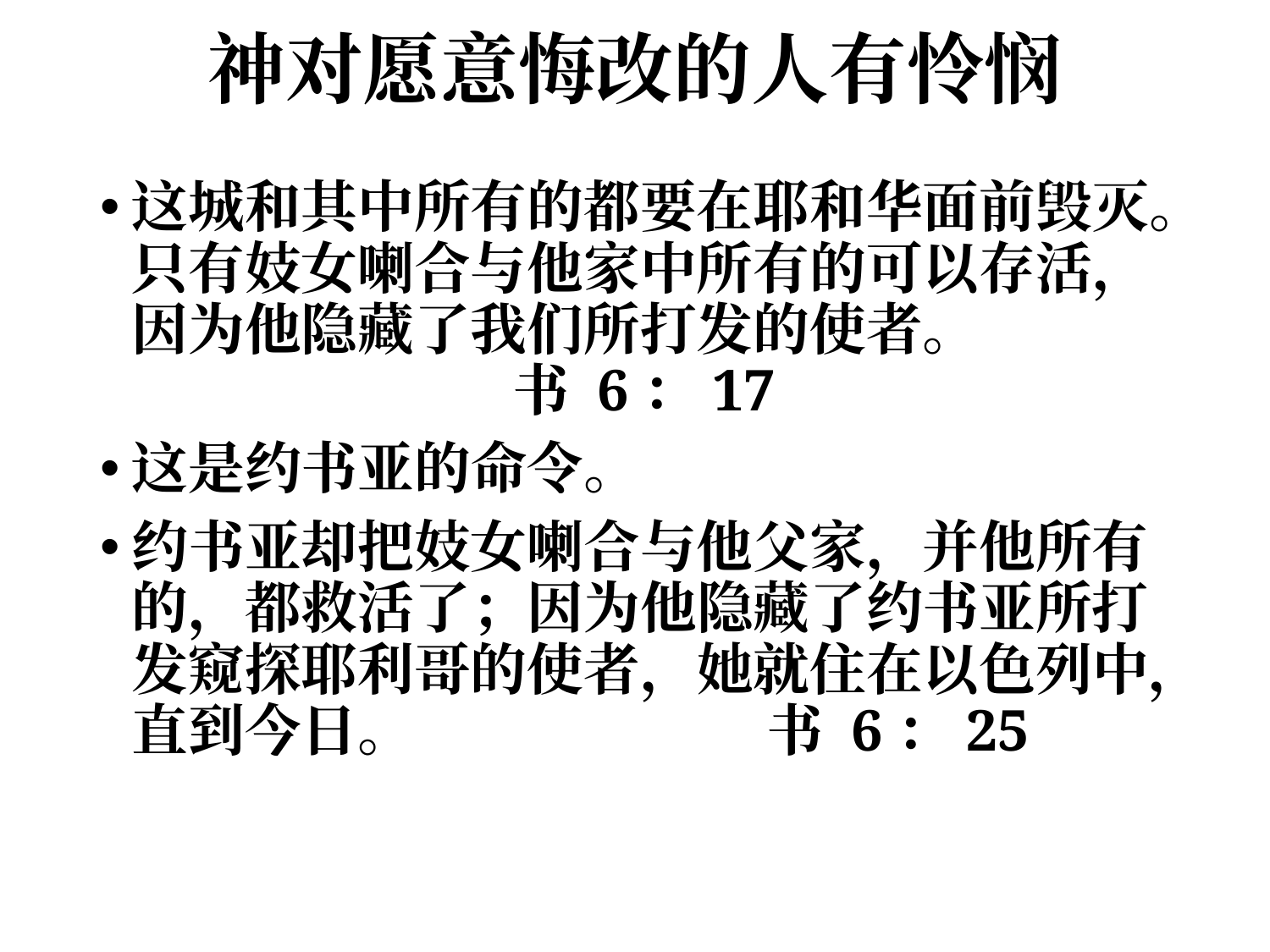

# 神对愿意悔改的人有怜悯
这城和其中所有的都要在耶和华面前毁灭。只有妓女喇合与他家中所有的可以存活，因为他隐藏了我们所打发的使者。 					书 6：17
这是约书亚的命令。
约书亚却把妓女喇合与他父家，并他所有的，都救活了；因为他隐藏了约书亚所打发窥探耶利哥的使者，她就住在以色列中，直到今日。			书 6：25